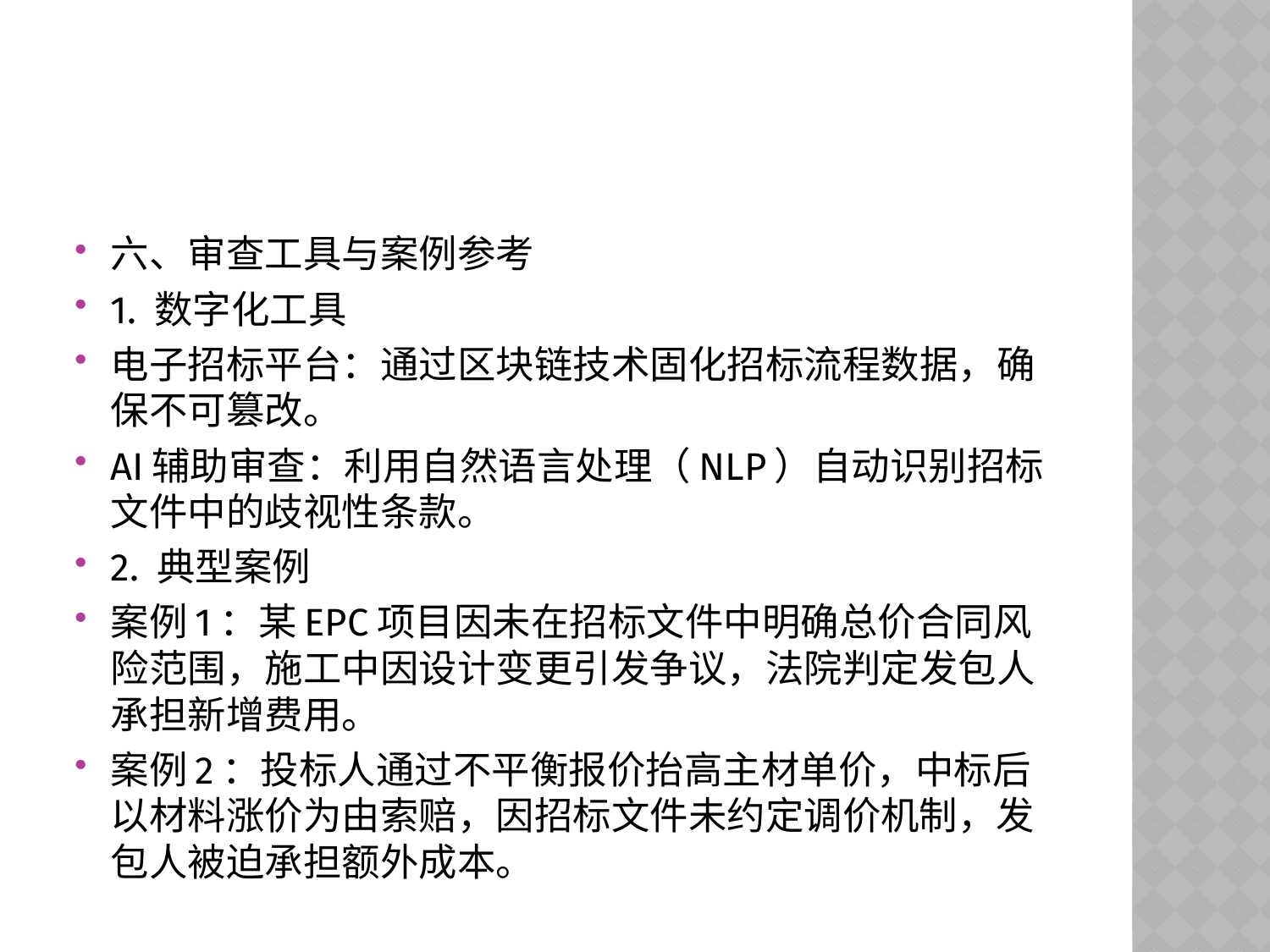

#
六、审查工具与案例参考
1. 数字化工具
电子招标平台：通过区块链技术固化招标流程数据，确保不可篡改。
AI辅助审查：利用自然语言处理（NLP）自动识别招标文件中的歧视性条款。
2. 典型案例
案例1：某EPC项目因未在招标文件中明确总价合同风险范围，施工中因设计变更引发争议，法院判定发包人承担新增费用。
案例2：投标人通过不平衡报价抬高主材单价，中标后以材料涨价为由索赔，因招标文件未约定调价机制，发包人被迫承担额外成本。